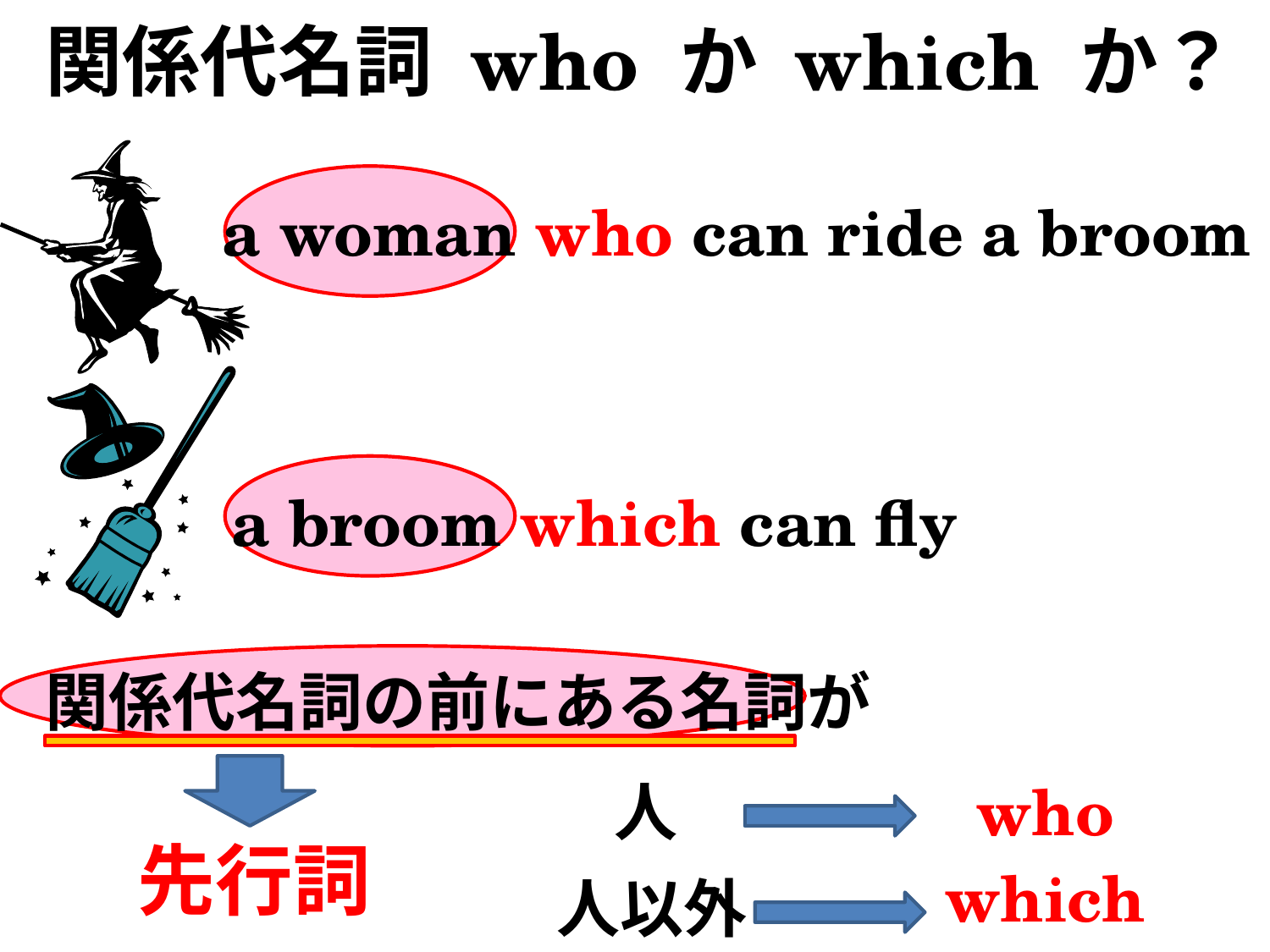

関係代名詞 who か which か？

a woman who can ride a broom

a broom which can fly

関係代名詞の前にある名詞が

人
who

先行詞
which
人以外